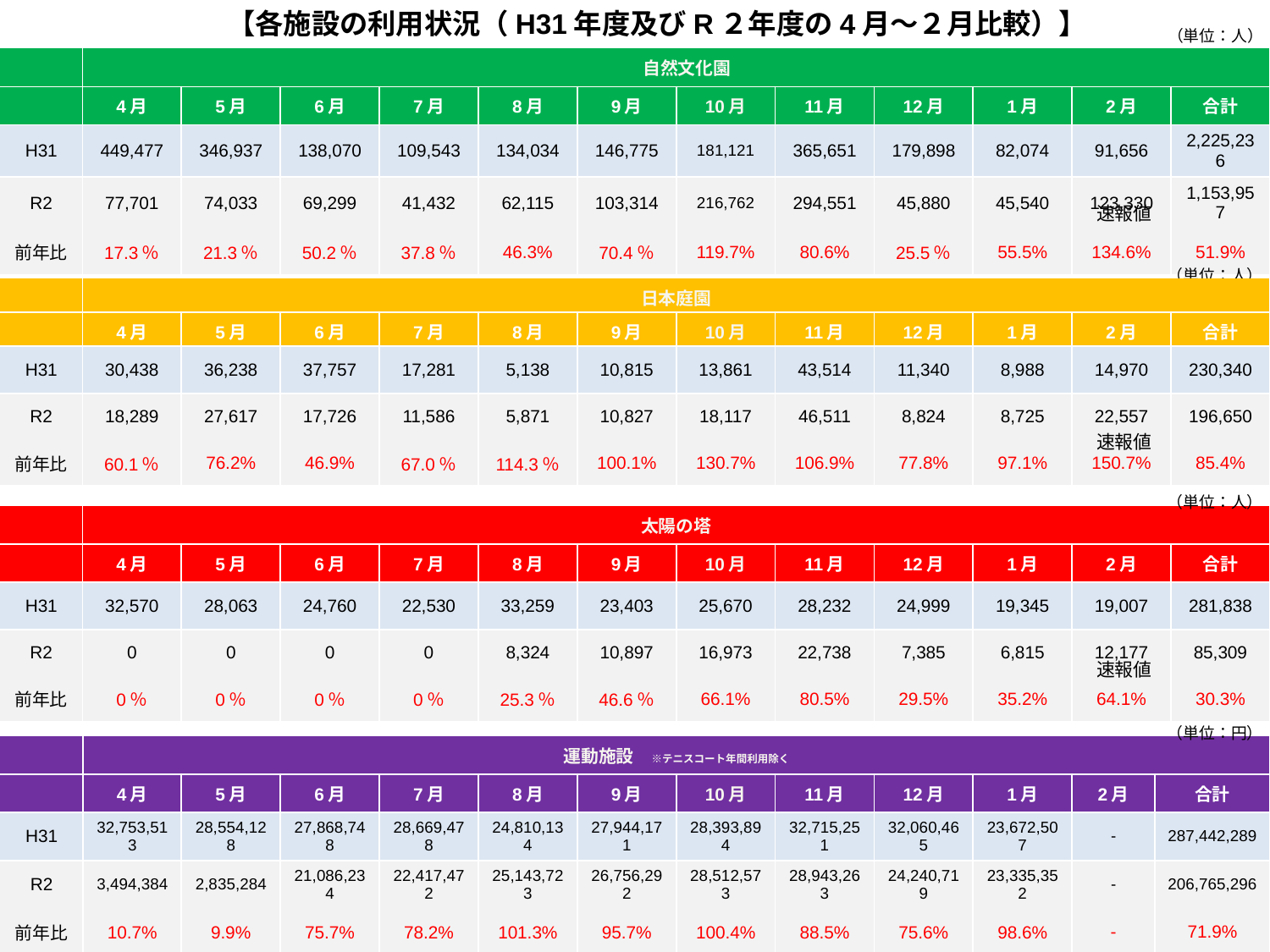

【各施設の利用状況（H31年度及びR２年度の4月～２月比較）】
（単位：人）
（単位：人）
|  | 自然文化園 |  |  |  |  |  |  |  |  |  |  |  |
| --- | --- | --- | --- | --- | --- | --- | --- | --- | --- | --- | --- | --- |
|  | 4月 | 5月 | 6月 | 7月 | 8月 | 9月 | 10月 | 11月 | 12月 | 1月 | 2月 | 合計 |
| H31 | 449,477 | 346,937 | 138,070 | 109,543 | 134,034 | 146,775 | 181,121 | 365,651 | 179,898 | 82,074 | 91,656 | 2,225,236 |
| R2 | 77,701 | 74,033 | 69,299 | 41,432 | 62,115 | 103,314 | 216,762 | 294,551 | 45,880 | 45,540 | 123,330 | 1,153,957 |
| 前年比 | 17.3％ | 21.3％ | 50.2％ | 37.8％ | 46.3% | 70.4％ | 119.7% | 80.6% | 25.5％ | 55.5% | 134.6% | 51.9% |
速報値
|  | 日本庭園 |  |  |  |  |  |  |  |  |  |  |  |
| --- | --- | --- | --- | --- | --- | --- | --- | --- | --- | --- | --- | --- |
|  | 4月 | 5月 | 6月 | 7月 | 8月 | 9月 | 10月 | 11月 | 12月 | 1月 | 2月 | 合計 |
| H31 | 30,438 | 36,238 | 37,757 | 17,281 | 5,138 | 10,815 | 13,861 | 43,514 | 11,340 | 8,988 | 14,970 | 230,340 |
| R2 | 18,289 | 27,617 | 17,726 | 11,586 | 5,871 | 10,827 | 18,117 | 46,511 | 8,824 | 8,725 | 22,557 | 196,650 |
| 前年比 | 60.1％ | 76.2% | 46.9% | 67.0％ | 114.3％ | 100.1% | 130.7% | 106.9% | 77.8% | 97.1% | 150.7% | 85.4% |
速報値
（単位：人）
|  | 太陽の塔 |  |  |  |  |  |  |  |  |  |  |  |
| --- | --- | --- | --- | --- | --- | --- | --- | --- | --- | --- | --- | --- |
|  | 4月 | 5月 | 6月 | 7月 | 8月 | 9月 | 10月 | 11月 | 12月 | 1月 | 2月 | 合計 |
| H31 | 32,570 | 28,063 | 24,760 | 22,530 | 33,259 | 23,403 | 25,670 | 28,232 | 24,999 | 19,345 | 19,007 | 281,838 |
| R2 | 0 | 0 | 0 | 0 | 8,324 | 10,897 | 16,973 | 22,738 | 7,385 | 6,815 | 12,177 | 85,309 |
| 前年比 | 0％ | 0％ | 0％ | 0％ | 25.3％ | 46.6％ | 66.1% | 80.5% | 29.5% | 35.2% | 64.1% | 30.3% |
速報値
（単位：円）
|  | 運動施設　※テニスコート年間利用除く |  |  |  |  |  |  |  |  |  |  |  |
| --- | --- | --- | --- | --- | --- | --- | --- | --- | --- | --- | --- | --- |
|  | 4月 | 5月 | 6月 | 7月 | 8月 | 9月 | 10月 | 11月 | 12月 | 1月 | 2月 | 合計 |
| H31 | 32,753,513 | 28,554,128 | 27,868,748 | 28,669,478 | 24,810,134 | 27,944,171 | 28,393,894 | 32,715,251 | 32,060,465 | 23,672,507 | - | 287,442,289 |
| R2 | 3,494,384 | 2,835,284 | 21,086,234 | 22,417,472 | 25,143,723 | 26,756,292 | 28,512,573 | 28,943,263 | 24,240,719 | 23,335,352 | - | 206,765,296 |
| 前年比 | 10.7% | 9.9% | 75.7% | 78.2% | 101.3% | 95.7% | 100.4% | 88.5% | 75.6% | 98.6% | - | 71.9% |